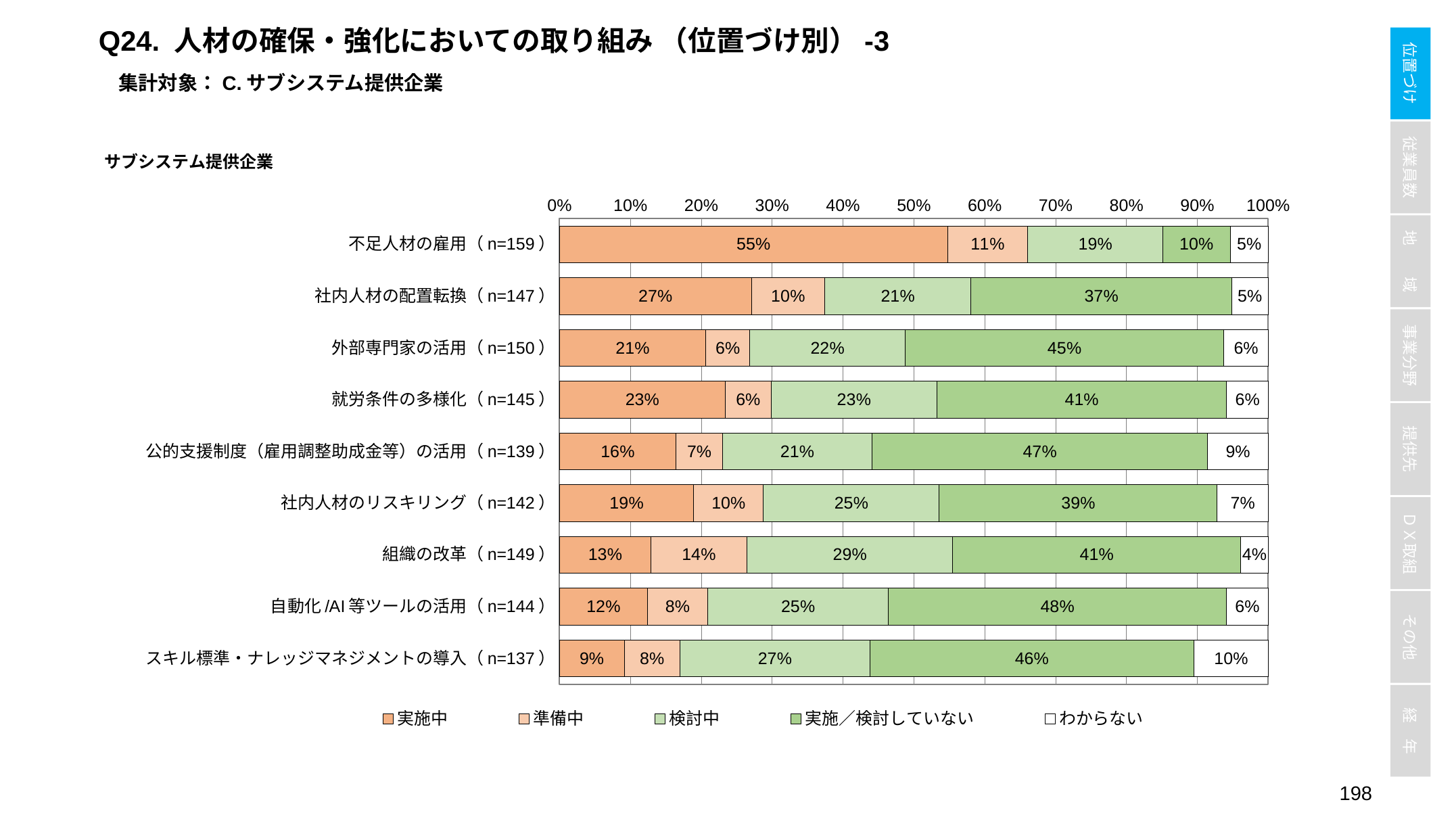

Q24. 人材の確保・強化においての取り組み （位置づけ別）-3
集計対象：C.サブシステム提供企業

### Chart

| Category | 実施中 | 準備中 | 検討中 | 実施／検討していない | わからない |
|---|---|---|---|---|---|
| 不足人材の雇用（n=159） | 0.5476190476190477 | 0.1130952380952381 | 0.19047619047619047 | 0.09523809523809523 | 0.05357142857142857 |
| 社内人材の配置転換（n=147） | 0.2709677419354839 | 0.1032258064516129 | 0.2064516129032258 | 0.36774193548387096 | 0.05161290322580645 |
| 外部専門家の活用（n=150） | 0.20625 | 0.0625 | 0.21875 | 0.45 | 0.0625 |
| 就労条件の多様化（n=145） | 0.23376623376623376 | 0.06493506493506493 | 0.23376623376623376 | 0.4090909090909091 | 0.05844155844155844 |
| 公的支援制度（雇用調整助成金等）の活用（n=139） | 0.16447368421052633 | 0.06578947368421052 | 0.21052631578947367 | 0.47368421052631576 | 0.08552631578947369 |
| 社内人材のリスキリング（n=142） | 0.1895424836601307 | 0.09803921568627451 | 0.24836601307189543 | 0.39215686274509803 | 0.0718954248366013 |
| 組織の改革（n=149） | 0.12903225806451613 | 0.13548387096774195 | 0.2903225806451613 | 0.4064516129032258 | 0.03870967741935484 |
| 自動化/AI等ツールの活用（n=144） | 0.12418300653594772 | 0.08496732026143791 | 0.2549019607843137 | 0.477124183006536 | 0.058823529411764705 |
| スキル標準・ナレッジマネジメントの導入（n=137） | 0.0915032679738562 | 0.0784313725490196 | 0.2679738562091503 | 0.45751633986928103 | 0.10457516339869281 |
198